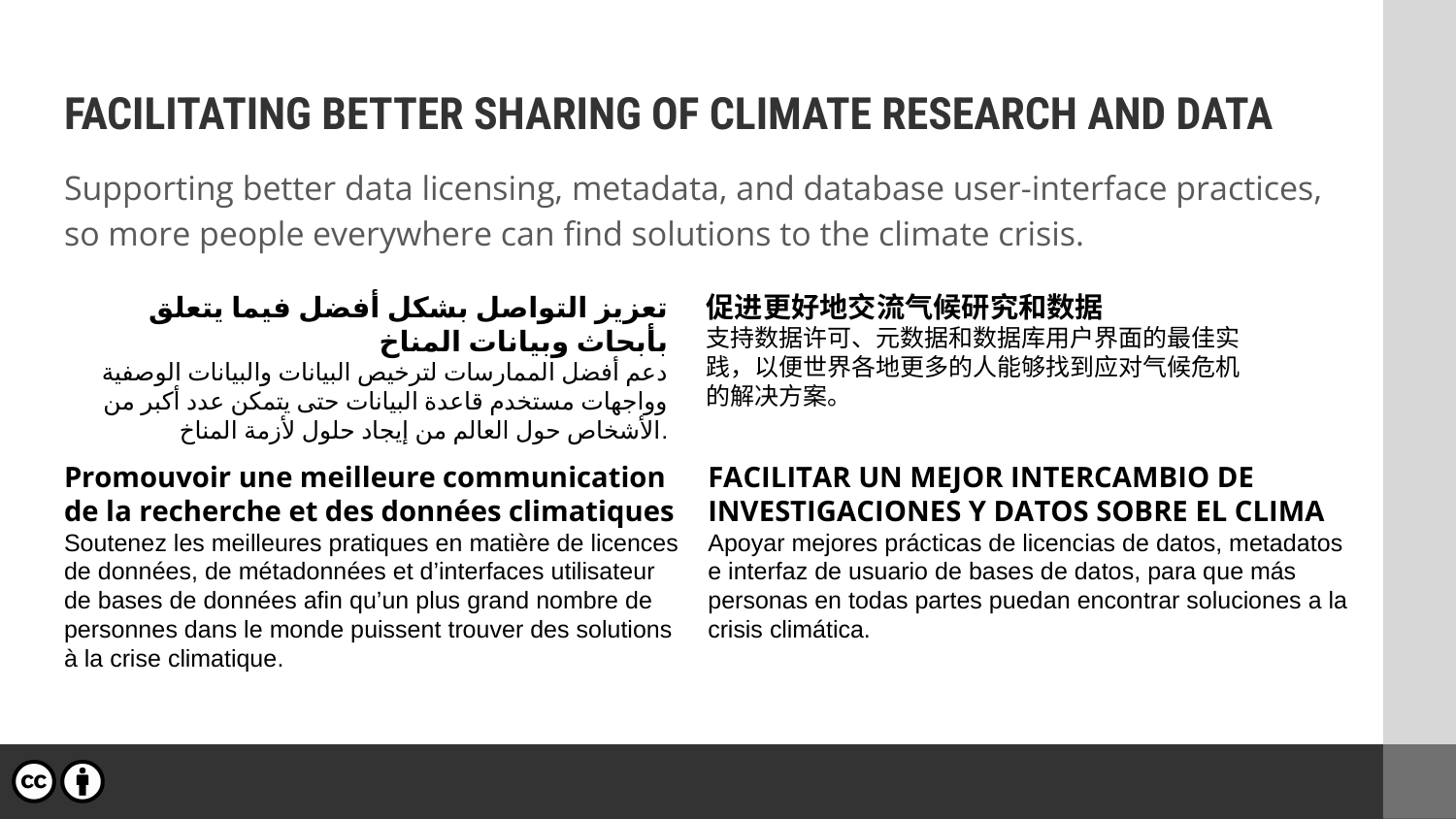

# FACILITATING BETTER SHARING OF CLIMATE RESEARCH AND DATA
Supporting better data licensing, metadata, and database user-interface practices, so more people everywhere can find solutions to the climate crisis.
تعزيز التواصل بشكل أفضل فيما يتعلق بأبحاث وبيانات المناخ
دعم أفضل الممارسات لترخيص البيانات والبيانات الوصفية وواجهات مستخدم قاعدة البيانات حتى يتمكن عدد أكبر من الأشخاص حول العالم من إيجاد حلول لأزمة المناخ.
促进更好地交流气候研究和数据
支持数据许可、元数据和数据库用户界面的最佳实践，以便世界各地更多的人能够找到应对气候危机的解决方案。
Promouvoir une meilleure communication de la recherche et des données climatiques
Soutenez les meilleures pratiques en matière de licences de données, de métadonnées et d’interfaces utilisateur de bases de données afin qu’un plus grand nombre de personnes dans le monde puissent trouver des solutions à la crise climatique.
FACILITAR UN MEJOR INTERCAMBIO DE INVESTIGACIONES Y DATOS SOBRE EL CLIMA
Apoyar mejores prácticas de licencias de datos, metadatos e interfaz de usuario de bases de datos, para que más personas en todas partes puedan encontrar soluciones a la crisis climática.